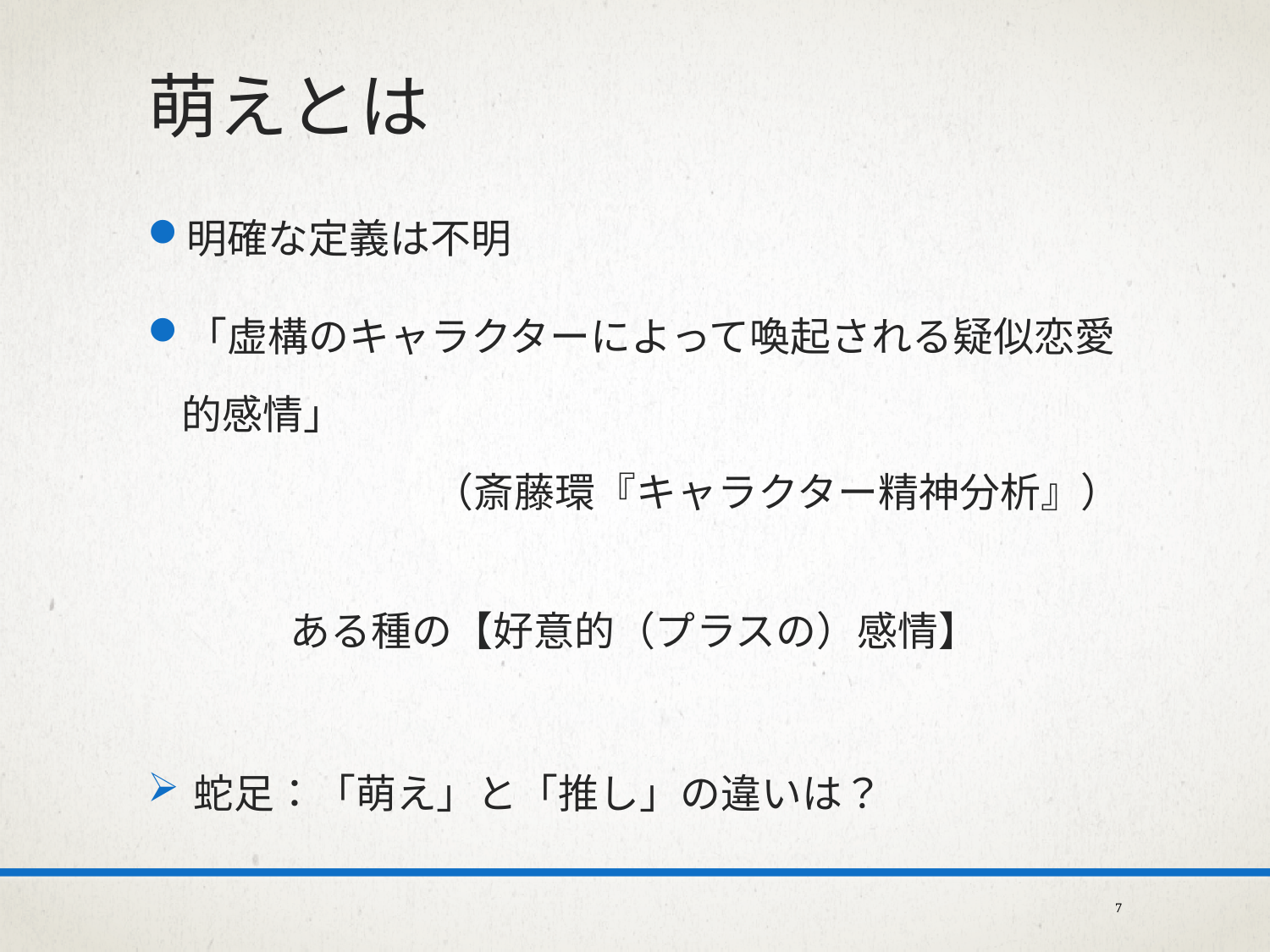

萌えとは
明確な定義は不明
「虚構のキャラクターによって喚起される疑似恋愛的感情」
（斎藤環『キャラクター精神分析』）
ある種の【好意的（プラスの）感情】

蛇足：「萌え」と「推し」の違いは？
7